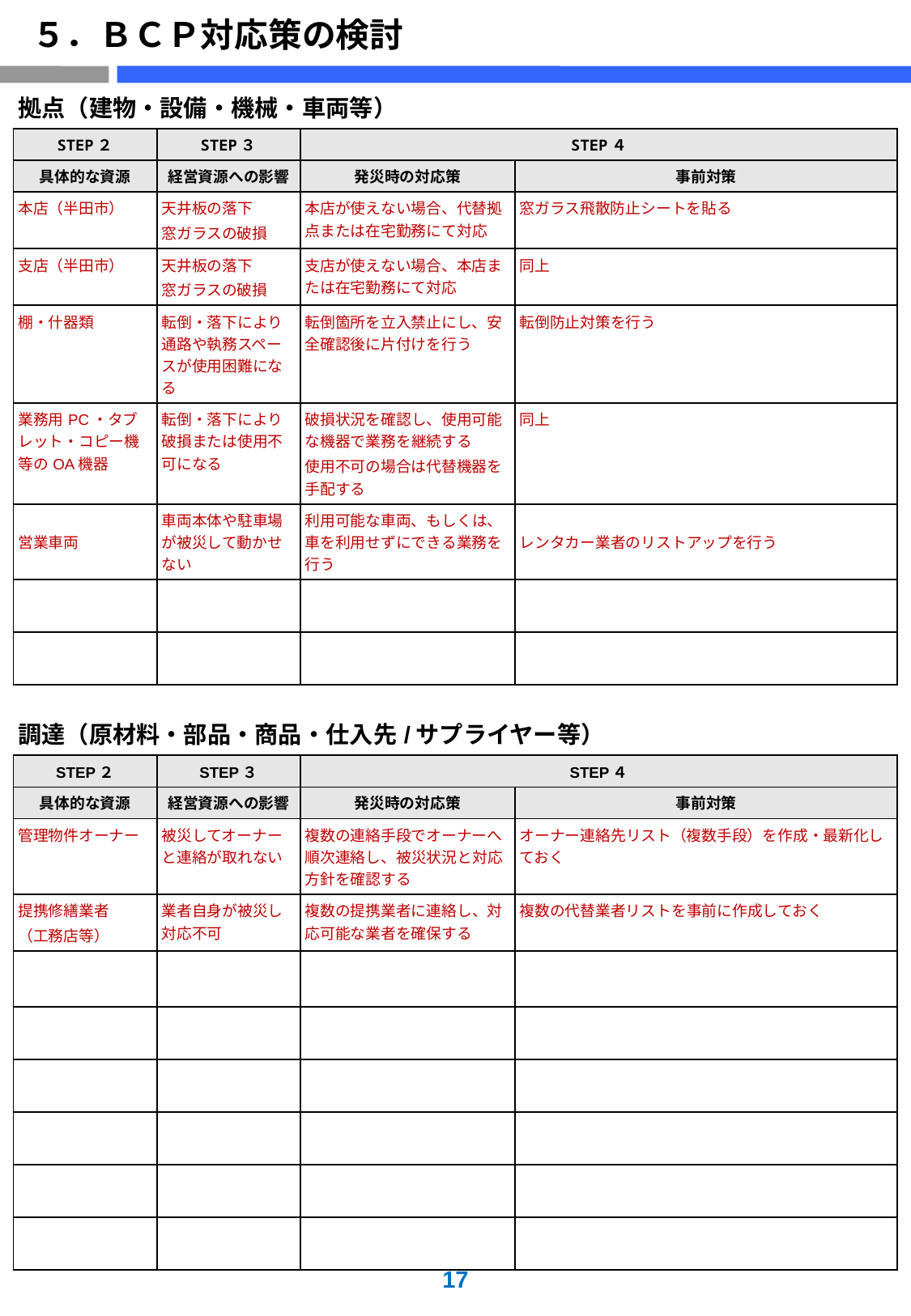

# ５．ＢＣＰ対応策の検討
| 拠点（建物・設備・機械・車両等） |  |  |  |
| --- | --- | --- | --- |
| STEP２ | STEP３ | STEP４ |  |
| 具体的な資源 | 経営資源への影響 | 発災時の対応策 | 事前対策 |
| 本店（半田市） | 天井板の落下 窓ガラスの破損 | 本店が使えない場合、代替拠点または在宅勤務にて対応 | 窓ガラス飛散防止シートを貼る |
| 支店（半田市） | 天井板の落下 窓ガラスの破損 | 支店が使えない場合、本店または在宅勤務にて対応 | 同上 |
| 棚・什器類 | 転倒・落下により通路や執務スペースが使用困難になる | 転倒箇所を立入禁止にし、安全確認後に片付けを行う | 転倒防止対策を行う |
| 業務用PC・タブレット・コピー機等のOA機器 | 転倒・落下により破損または使用不可になる | 破損状況を確認し、使用可能な機器で業務を継続する 使用不可の場合は代替機器を手配する | 同上 |
| 営業車両 | 車両本体や駐車場が被災して動かせない | 利用可能な車両、もしくは、車を利用せずにできる業務を行う | レンタカー業者のリストアップを行う |
|  |  |  |  |
|  |  |  |  |
| 調達（原材料・部品・商品・仕入先/サプライヤー等） |  |  |  |
| STEP２ | STEP３ | STEP４ |  |
| 具体的な資源 | 経営資源への影響 | 発災時の対応策 | 事前対策 |
| 管理物件オーナー | 被災してオーナーと連絡が取れない | 複数の連絡手段でオーナーへ順次連絡し、被災状況と対応方針を確認する | オーナー連絡先リスト（複数手段）を作成・最新化しておく |
| 提携修繕業者 （工務店等） | 業者自身が被災し対応不可 | 複数の提携業者に連絡し、対応可能な業者を確保する | 複数の代替業者リストを事前に作成しておく |
|  |  |  |  |
|  |  |  |  |
|  |  |  |  |
|  |  |  |  |
|  |  |  |  |
|  |  |  |  |
17